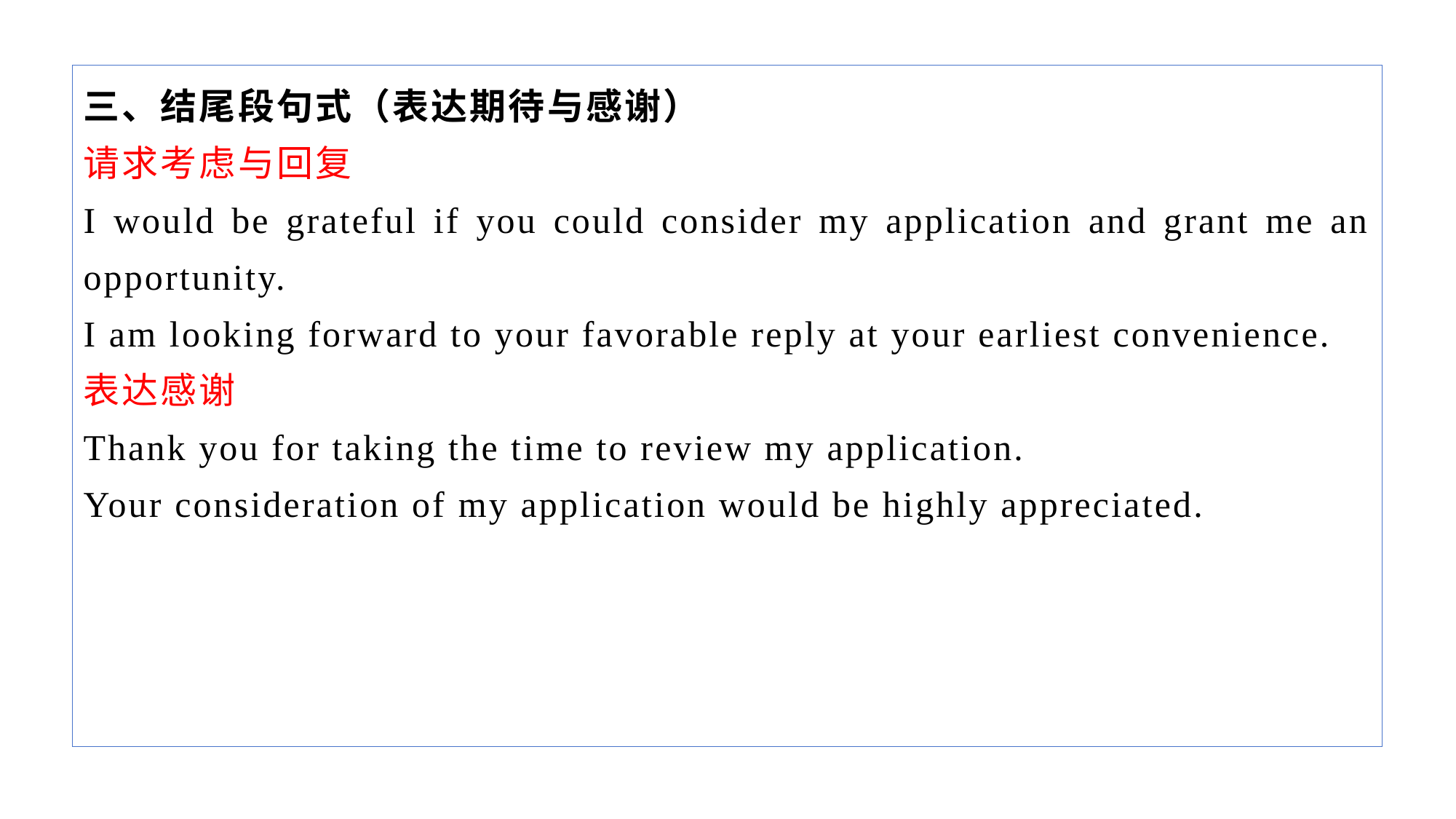

三、结尾段句式（表达期待与感谢）
请求考虑与回复
I would be grateful if you could consider my application and grant me an opportunity.
I am looking forward to your favorable reply at your earliest convenience.
表达感谢
Thank you for taking the time to review my application.
Your consideration of my application would be highly appreciated.